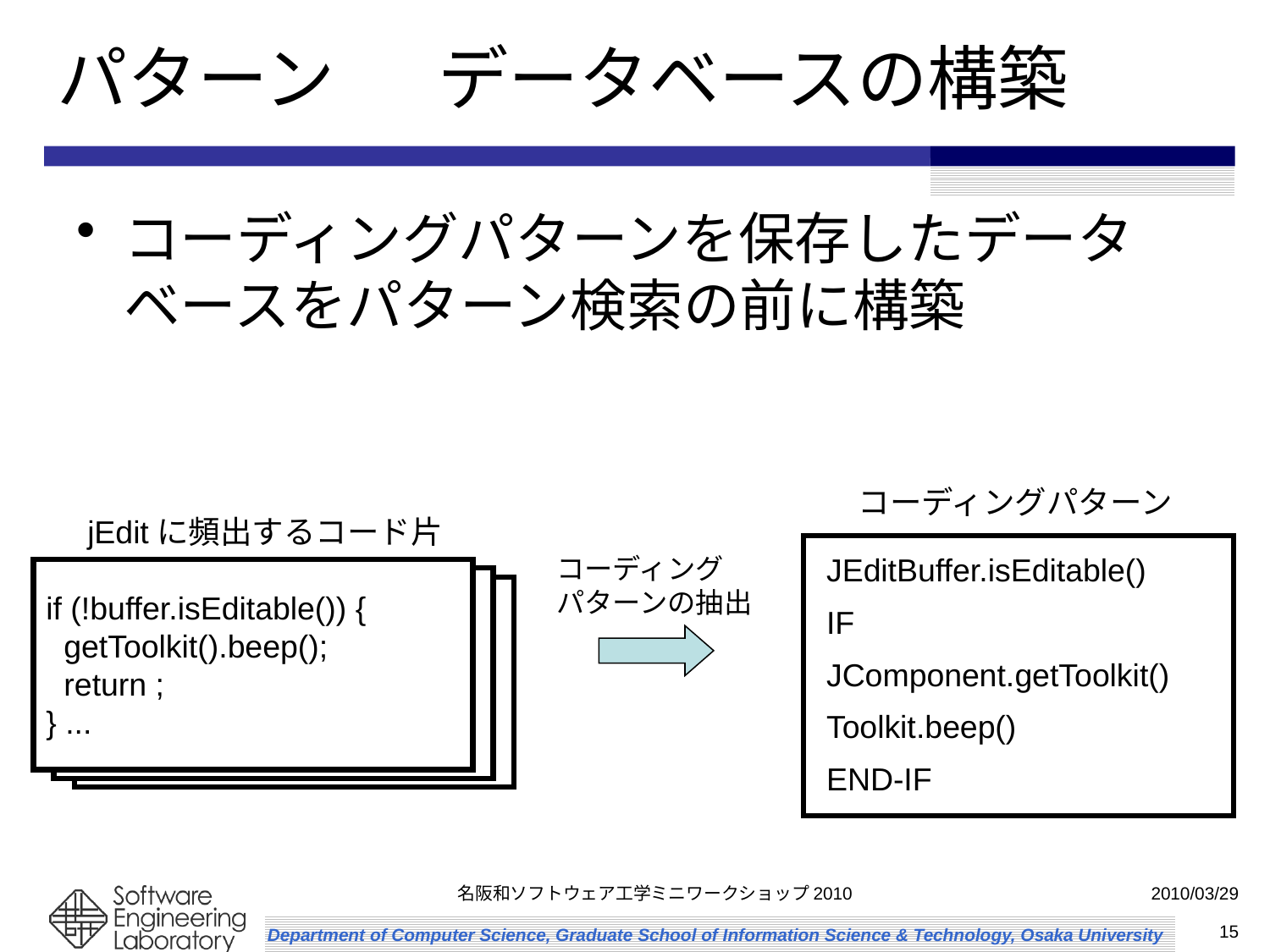

# パターン	データベースの構築
コーディングパターンを保存したデータベースをパターン検索の前に構築
コーディングパターン

JEditBuffer.isEditable()
IF
JComponent.getToolkit()
Toolkit.beep()
END-IF
jEditに頻出するコード片
コーディング
パターンの抽出
if (!buffer.isEditable()) {
  getToolkit().beep();
  return ;
} ...

名阪和ソフトウェア工学ミニワークショップ2010
2010/03/29
15